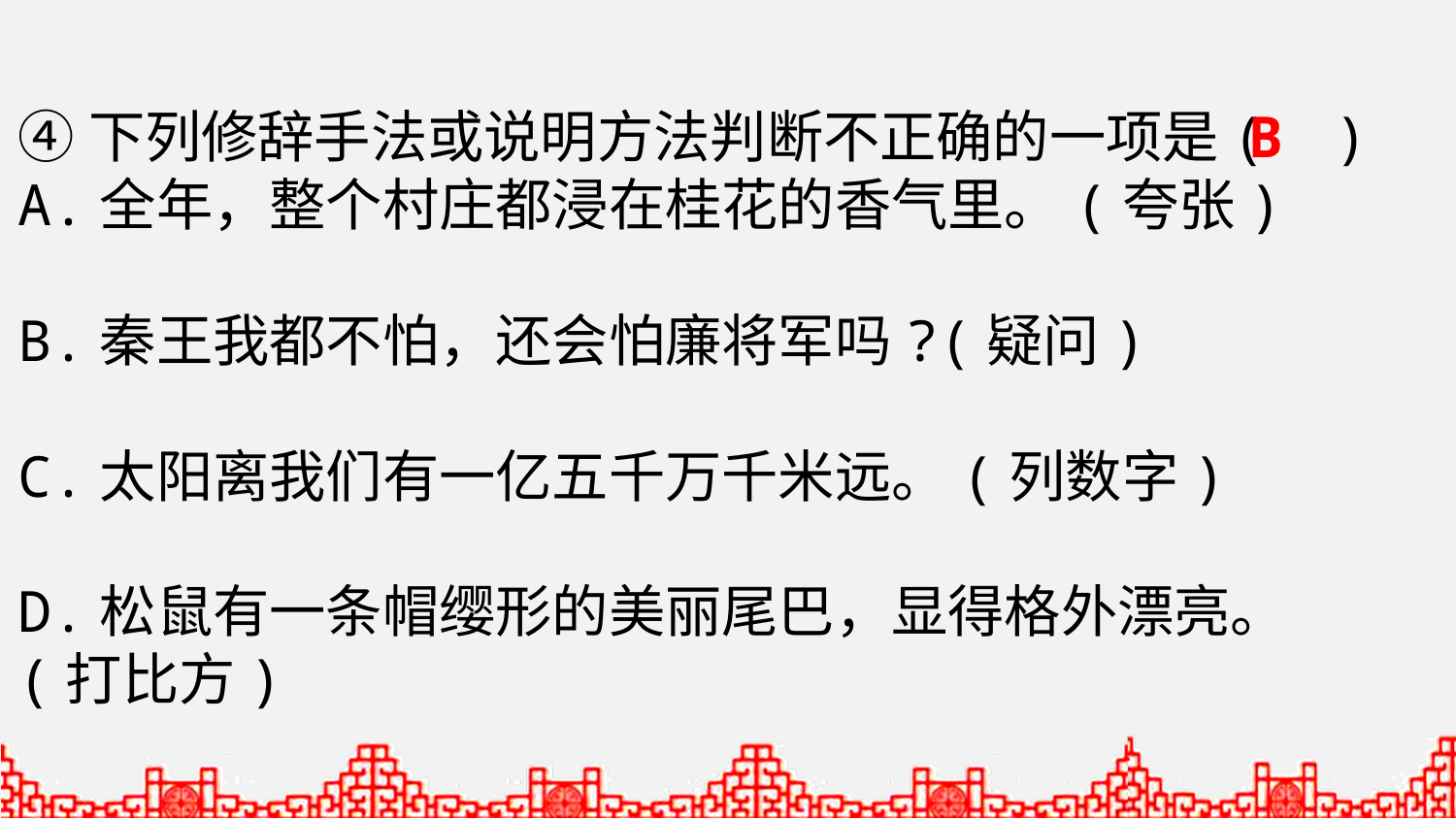

④下列修辞手法或说明方法判断不正确的一项是(  )
A.全年，整个村庄都浸在桂花的香气里。(夸张)

B.秦王我都不怕，还会怕廉将军吗?(疑问)

C.太阳离我们有一亿五千万千米远。(列数字)

D.松鼠有一条帽缨形的美丽尾巴，显得格外漂亮。
(打比方)
B